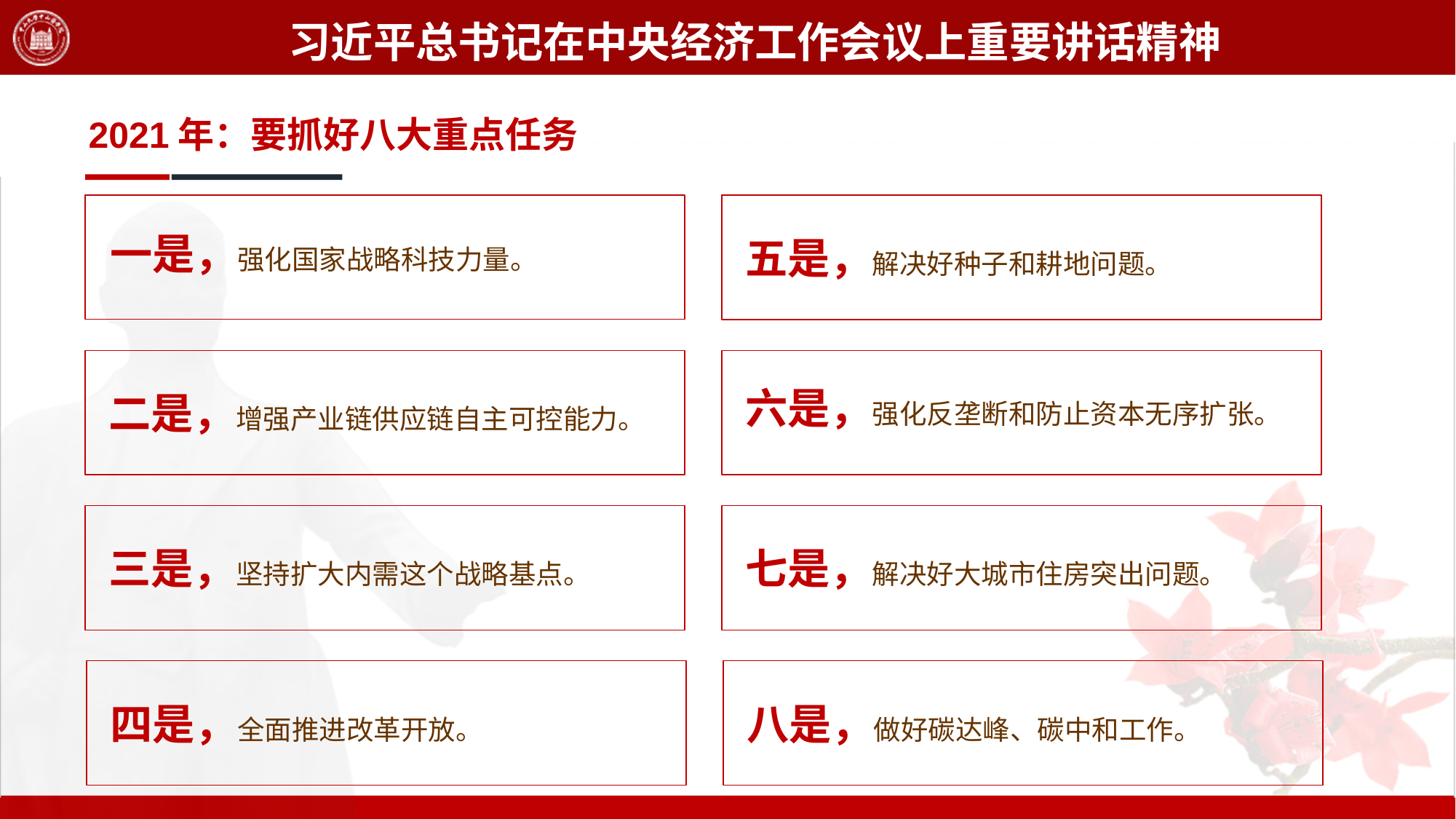

习近平总书记在中央经济工作会议上重要讲话精神
2021年：要抓好八大重点任务

一是，强化国家战略科技力量。

五是，解决好种子和耕地问题。

六是，强化反垄断和防止资本无序扩张。

二是，增强产业链供应链自主可控能力。

七是，解决好大城市住房突出问题。

三是，坚持扩大内需这个战略基点。

八是，做好碳达峰、碳中和工作。

四是，全面推进改革开放。